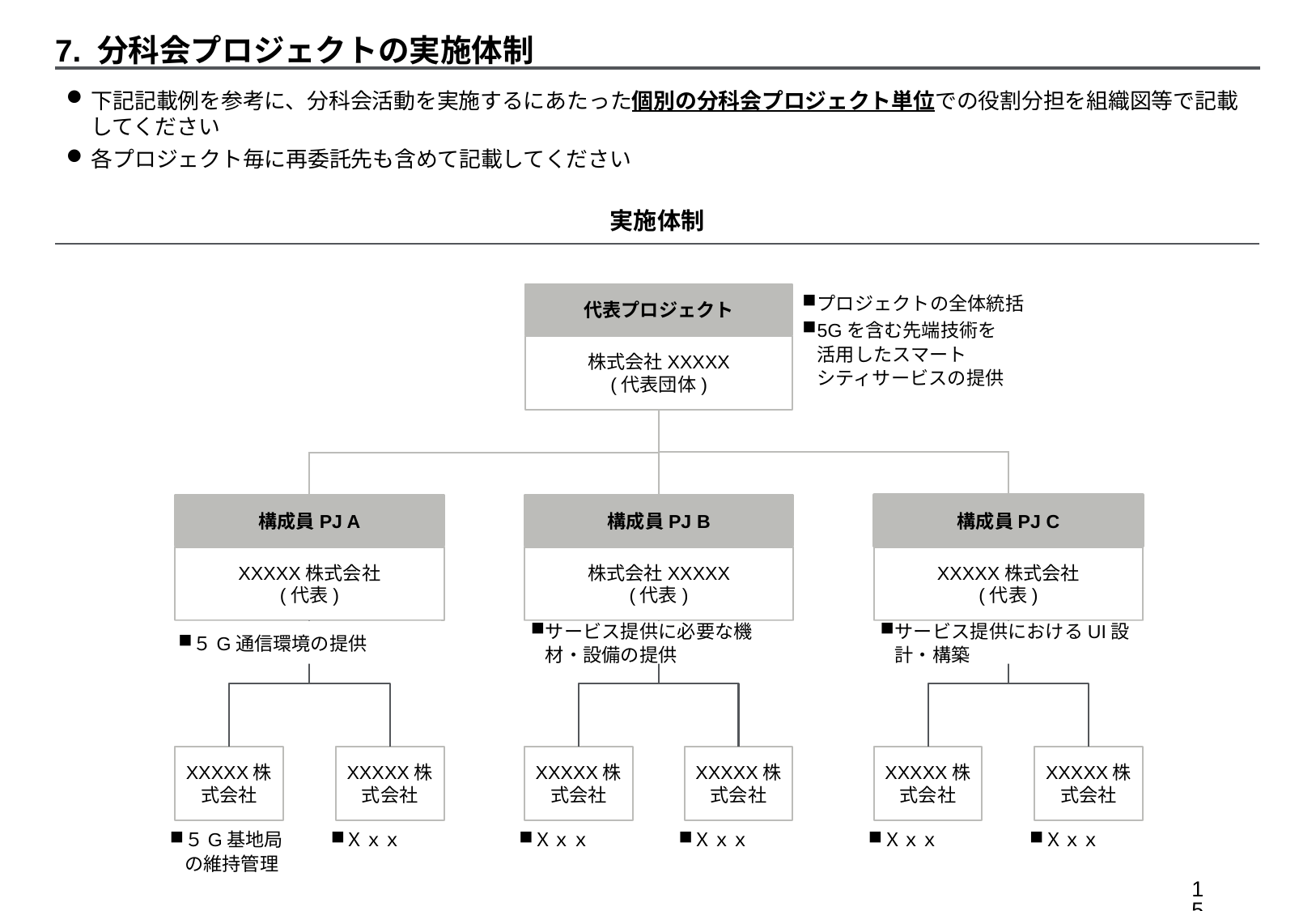

7. 分科会プロジェクトの実施体制
下記記載例を参考に、分科会活動を実施するにあたった個別の分科会プロジェクト単位での役割分担を組織図等で記載してください
各プロジェクト毎に再委託先も含めて記載してください
実施体制
プロジェクトの全体統括
5Gを含む先端技術を
活用したスマート
シティサービスの提供
代表プロジェクト
株式会社XXXXX
(代表団体)
構成員PJ A
構成員PJ B
構成員PJ C
XXXXX株式会社
(代表)
株式会社XXXXX
(代表)
XXXXX株式会社
(代表)
５G通信環境の提供
サービス提供に必要な機材・設備の提供
サービス提供におけるUI設計・構築
XXXXX株式会社
XXXXX株式会社
XXXXX株式会社
XXXXX株式会社
XXXXX株式会社
XXXXX株式会社
５G基地局の維持管理
Ｘｘｘ
Ｘｘｘ
Ｘｘｘ
Ｘｘｘ
Ｘｘｘ
15